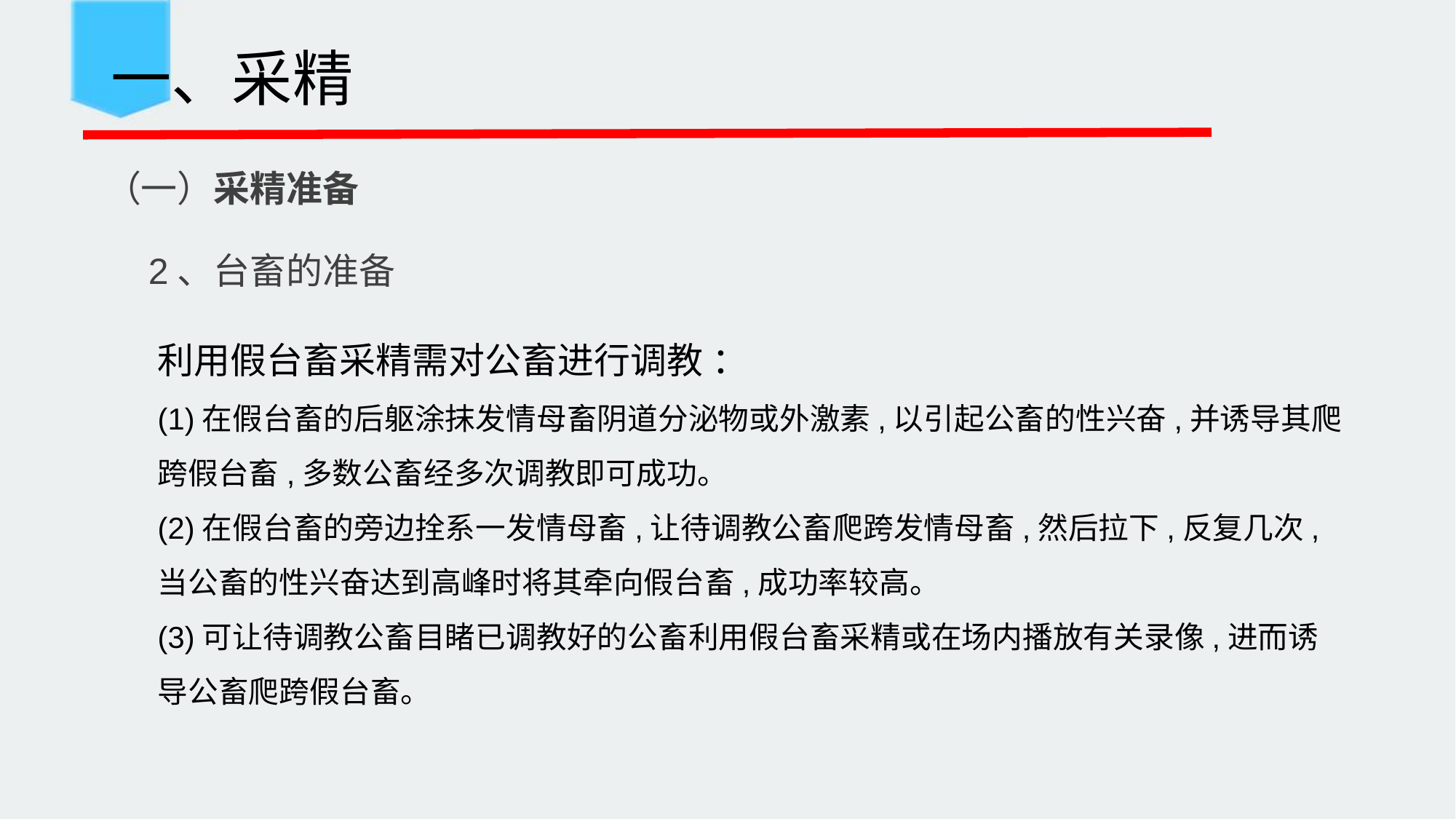

一、采精
  （一）采精准备

2、台畜的准备
利用假台畜采精需对公畜进行调教 ：
(1)在假台畜的后躯涂抹发情母畜阴道分泌物或外激素,以引起公畜的性兴奋,并诱导其爬跨假台畜,多数公畜经多次调教即可成功。
(2)在假台畜的旁边拴系一发情母畜,让待调教公畜爬跨发情母畜,然后拉下,反复几次,当公畜的性兴奋达到高峰时将其牵向假台畜,成功率较高。
(3)可让待调教公畜目睹已调教好的公畜利用假台畜采精或在场内播放有关录像,进而诱导公畜爬跨假台畜。